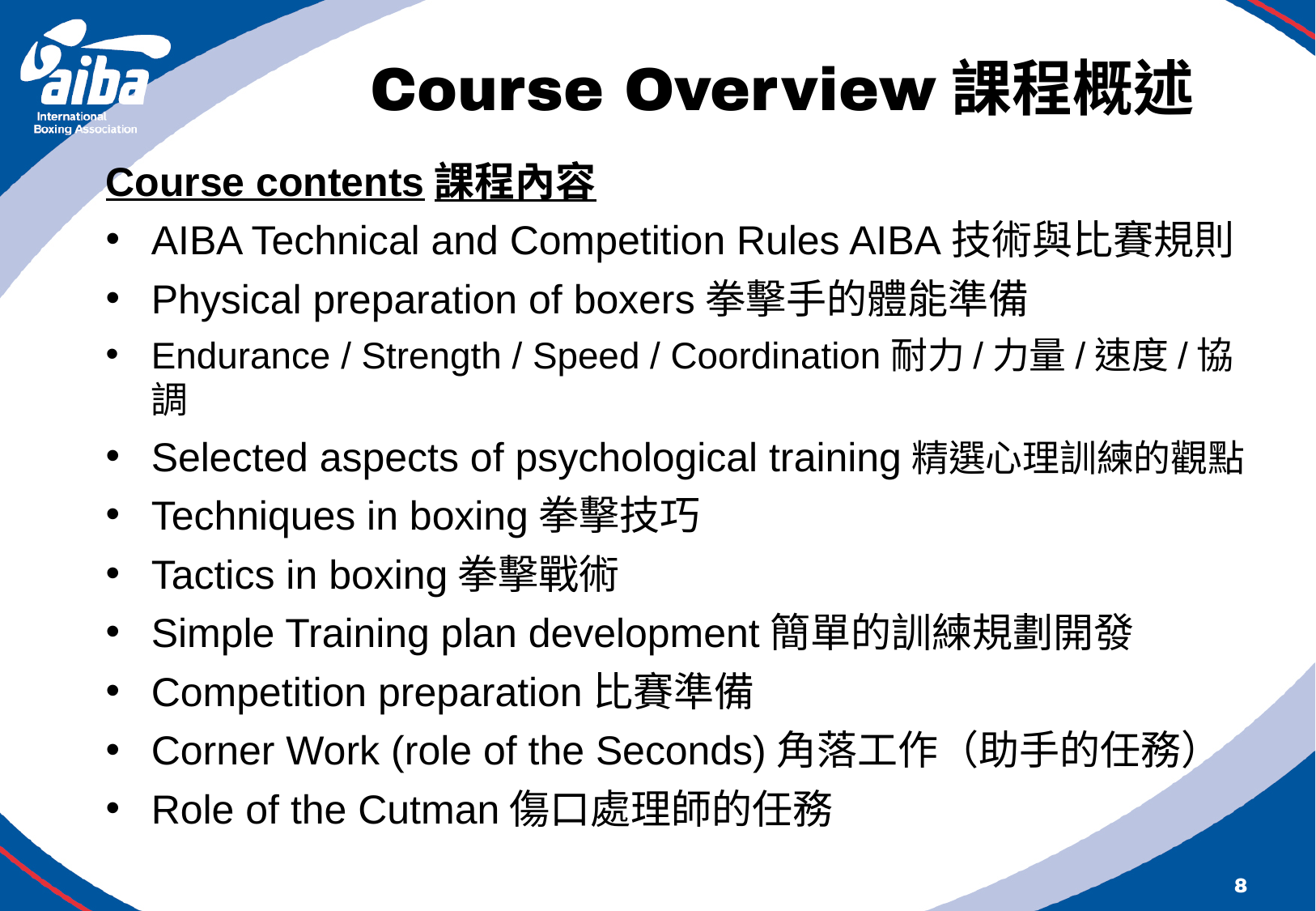

# Course Overview課程概述
Course contents課程內容
AIBA Technical and Competition Rules AIBA技術與比賽規則
Physical preparation of boxers拳擊手的體能準備
Endurance / Strength / Speed / Coordination耐力/力量/速度/協調
Selected aspects of psychological training精選心理訓練的觀點
Techniques in boxing拳擊技巧
Tactics in boxing拳擊戰術
Simple Training plan development簡單的訓練規劃開發
Competition preparation比賽準備
Corner Work (role of the Seconds)角落工作（助手的任務）
Role of the Cutman傷口處理師的任務
8